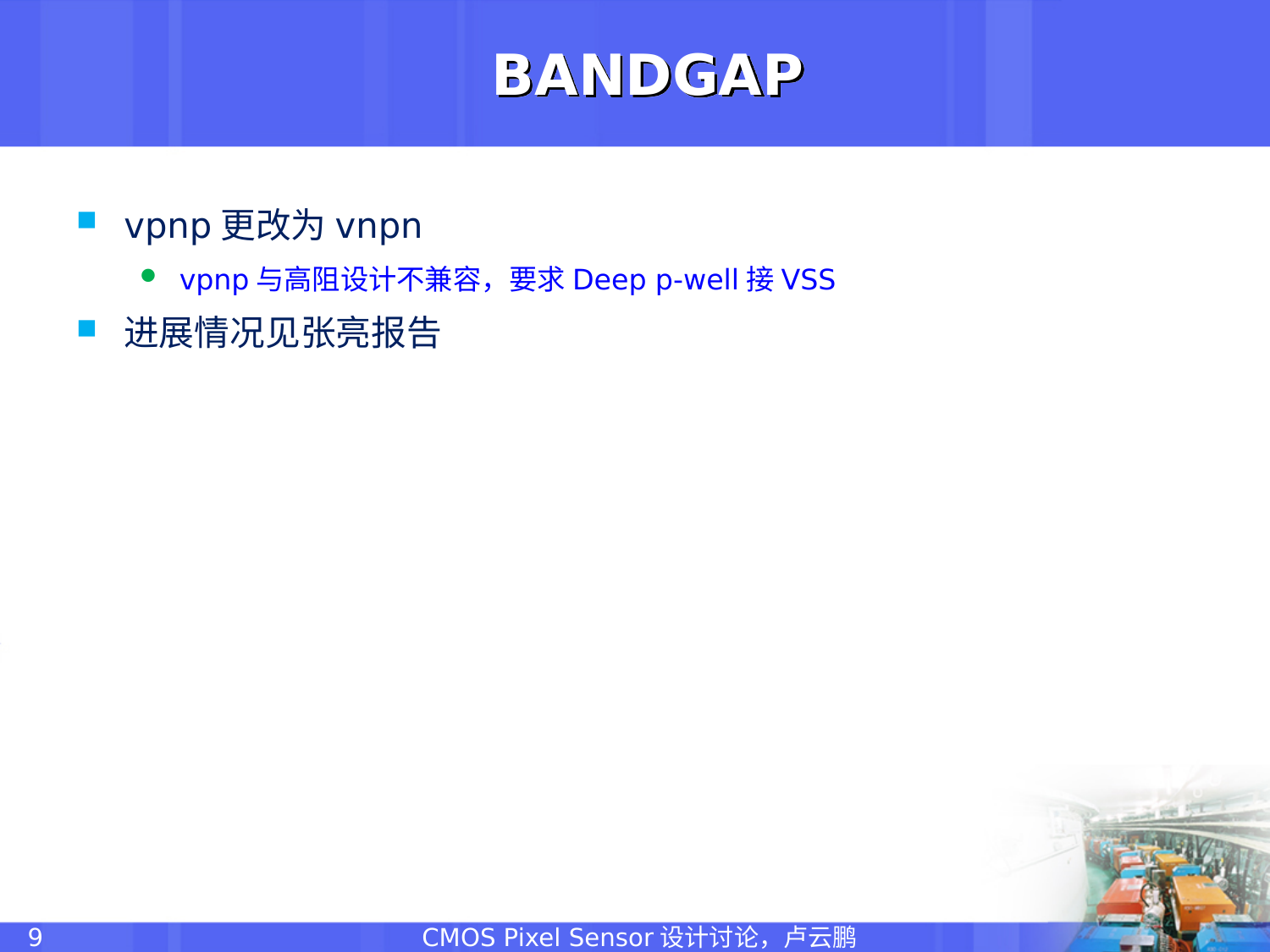

# BANDGAP
vpnp更改为vnpn
vpnp与高阻设计不兼容，要求Deep p-well接VSS
进展情况见张亮报告
CMOS Pixel Sensor设计讨论，卢云鹏
9